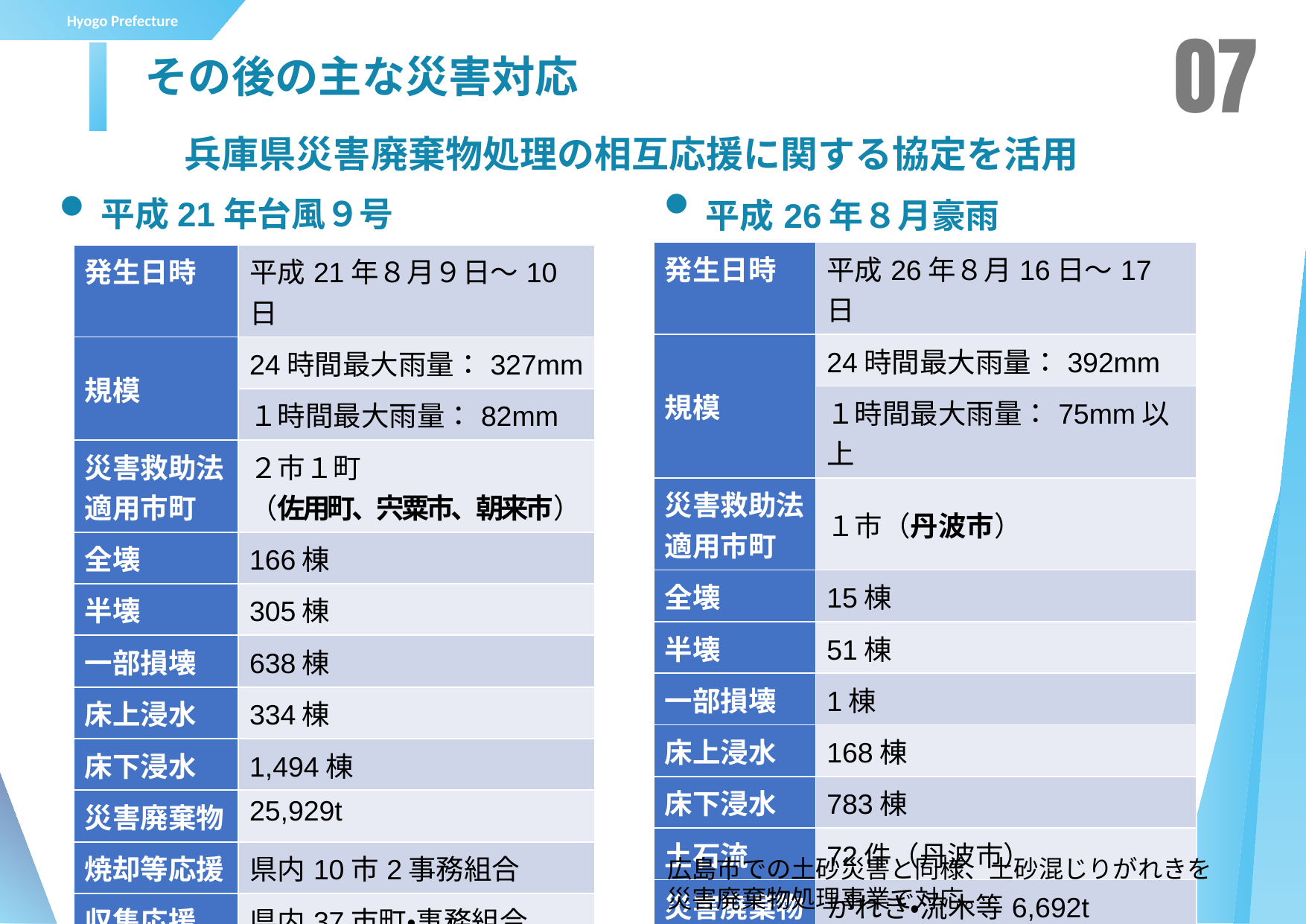

# その後の主な災害対応
07
兵庫県災害廃棄物処理の相互応援に関する協定を活用
平成26年８月豪雨
平成21年台風９号
| 発生日時 | 平成26年８月16日～17日 |
| --- | --- |
| 規模 | 24時間最大雨量：392mm |
|  | １時間最大雨量：75mm以上 |
| 災害救助法 適用市町 | １市（丹波市） |
| 全壊 | 15棟 |
| 半壊 | 51棟 |
| 一部損壊 | 1棟 |
| 床上浸水 | 168棟 |
| 床下浸水 | 783棟 |
| 土石流 | 72件（丹波市） |
| 災害廃棄物等 | がれき・流木等6,692t 土砂54,460m3 |
| 収集応援 | 15市町１事務組合 |
| 発生日時 | 平成21年８月９日～10日 |
| --- | --- |
| 規模 | 24時間最大雨量：327mm |
|  | １時間最大雨量：82mm |
| 災害救助法 適用市町 | ２市１町 （佐用町、宍粟市、朝来市） |
| 全壊 | 166棟 |
| 半壊 | 305棟 |
| 一部損壊 | 638棟 |
| 床上浸水 | 334棟 |
| 床下浸水 | 1,494棟 |
| 災害廃棄物 | 25,929t |
| 焼却等応援 | 県内10市2事務組合 |
| 収集応援 | 県内37市町・事務組合 |
広島市での土砂災害と同様、土砂混じりがれきを
災害廃棄物処理事業で対応。